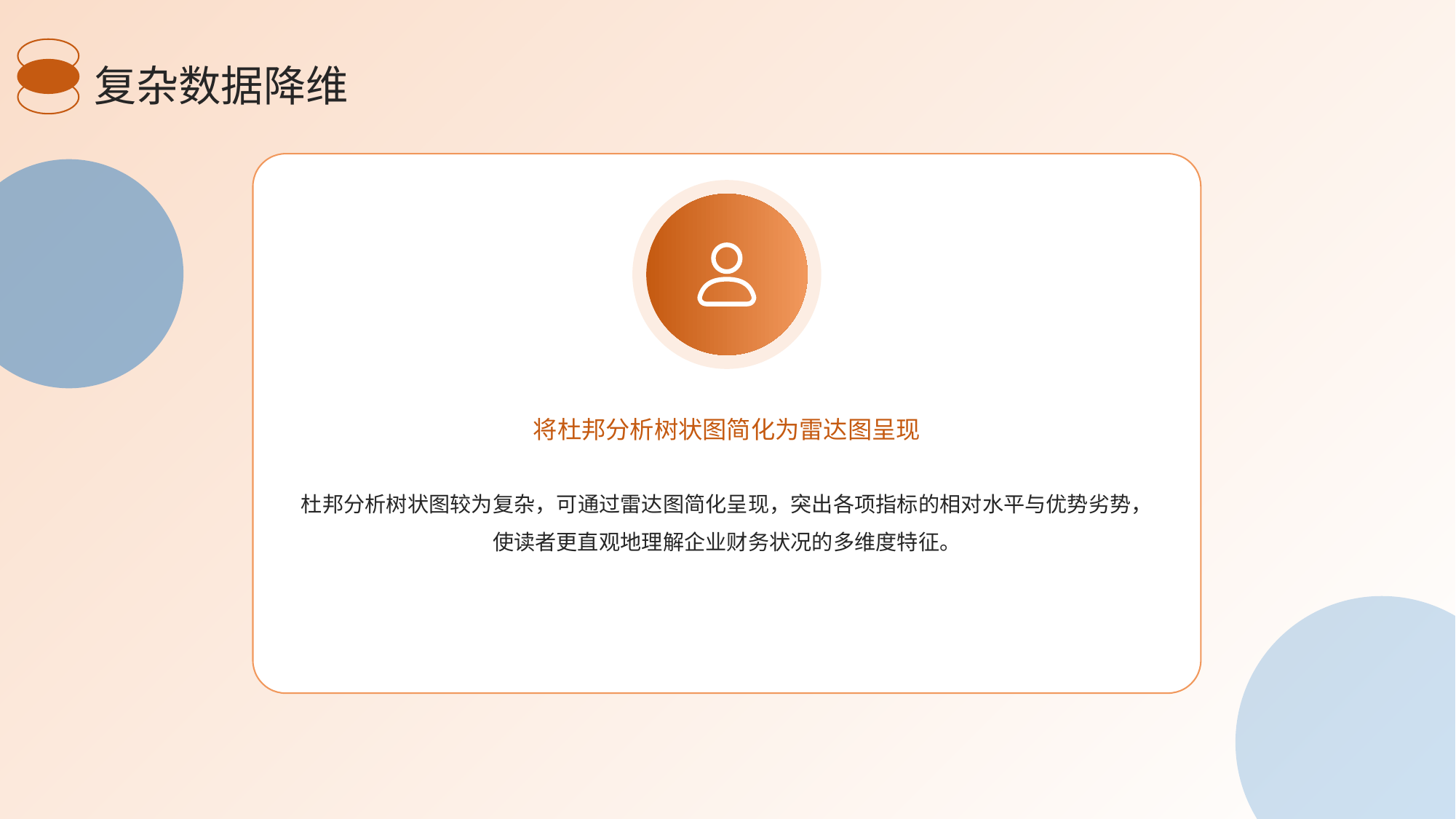

复杂数据降维

将杜邦分析树状图简化为雷达图呈现
杜邦分析树状图较为复杂，可通过雷达图简化呈现，突出各项指标的相对水平与优势劣势，使读者更直观地理解企业财务状况的多维度特征。